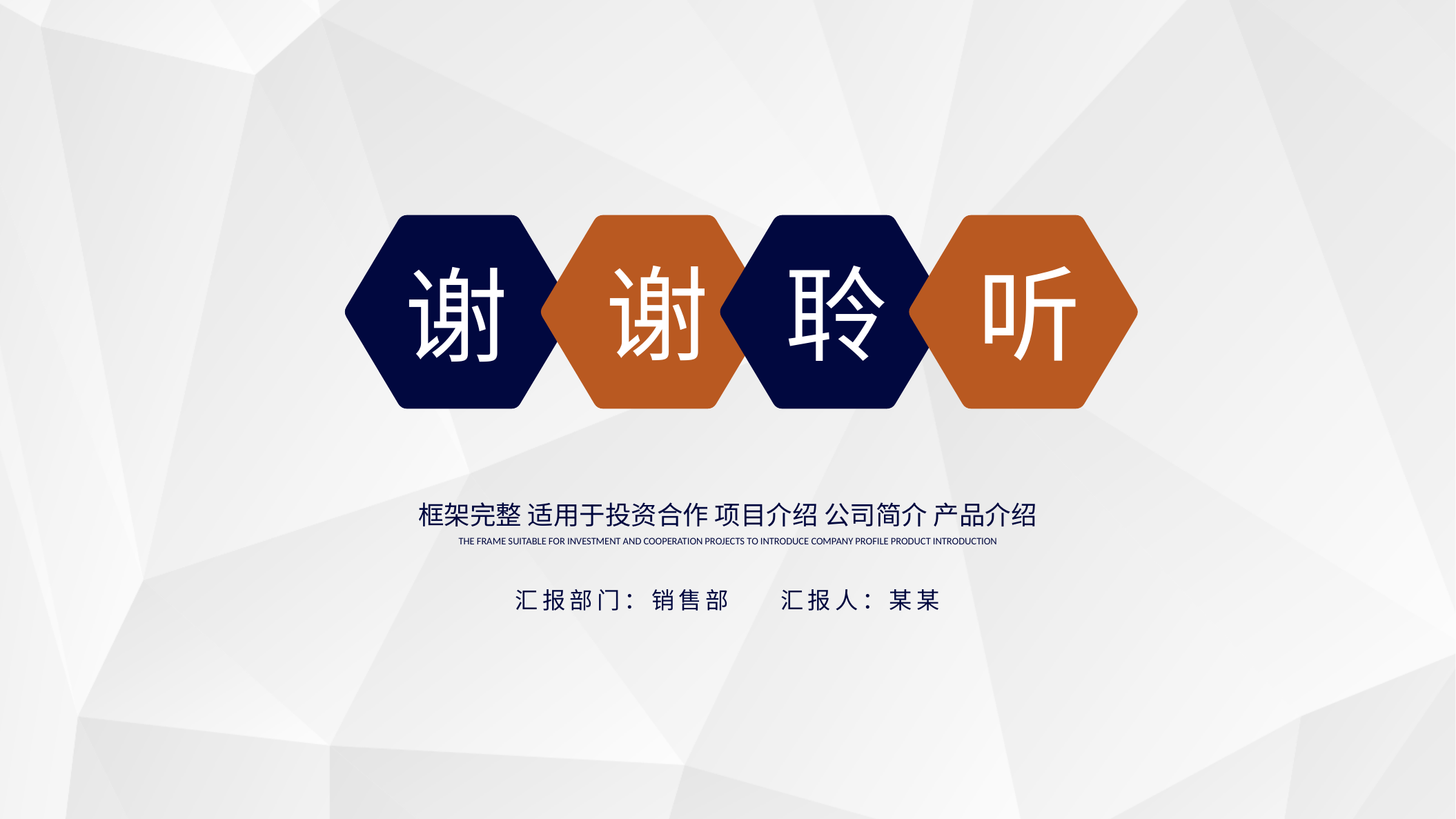

谢
聆
听
谢
框架完整 适用于投资合作 项目介绍 公司简介 产品介绍
The frame Suitable for investment and cooperation projects to introduce company profile product introduction
汇报部门：销售部     汇报人：某某